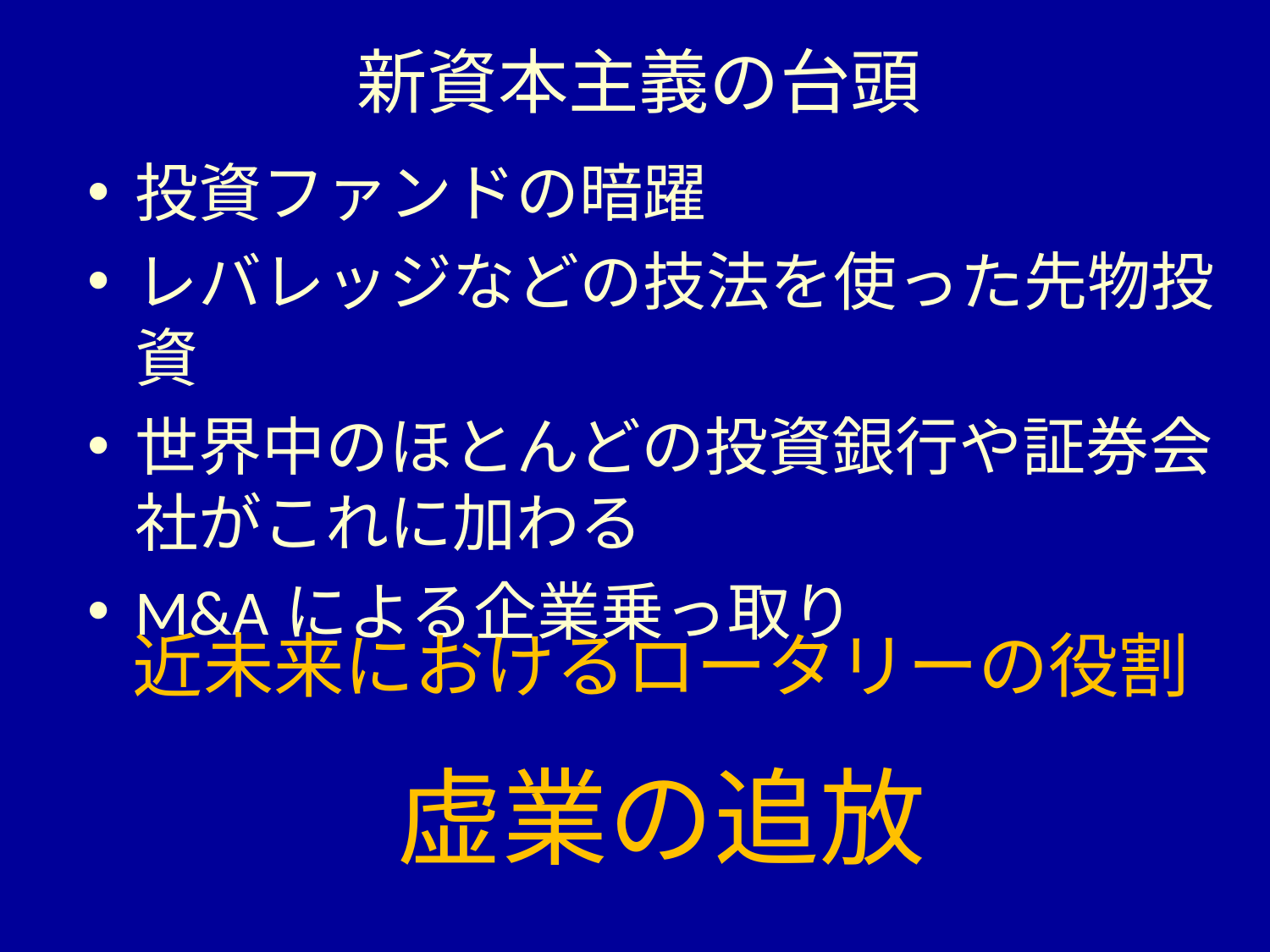

# 新資本主義の台頭
投資ファンドの暗躍
レバレッジなどの技法を使った先物投資
世界中のほとんどの投資銀行や証券会社がこれに加わる
M&Aによる企業乗っ取り

近未来におけるロータリーの役割
虚業の追放